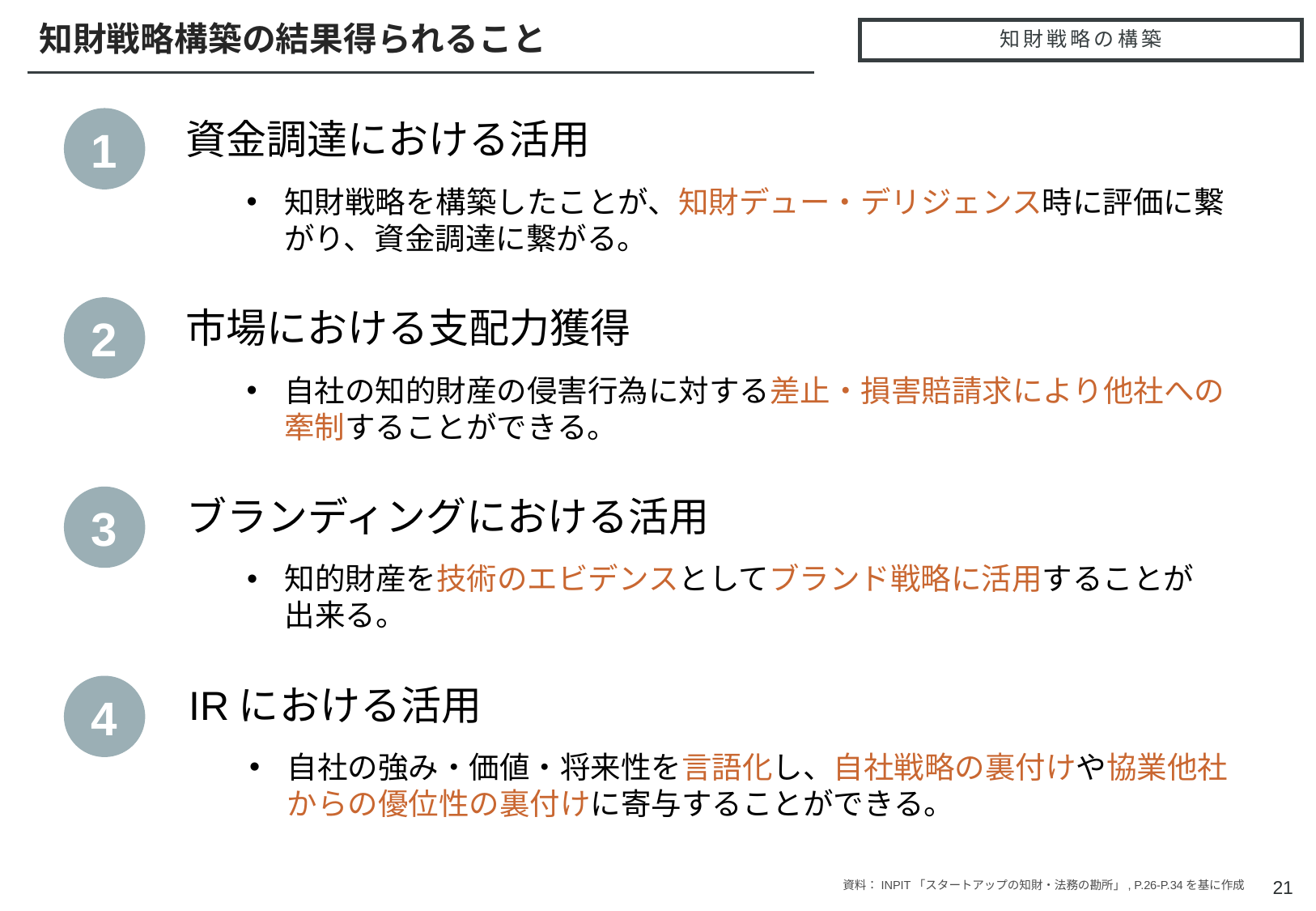

知財戦略構築の結果得られること
# 知財戦略の構築
1
資金調達における活用
知財戦略を構築したことが、知財デュー・デリジェンス時に評価に繋がり、資金調達に繋がる。
市場における支配力獲得
自社の知的財産の侵害行為に対する差止・損害賠請求により他社への
牽制することができる。
2
ブランディングにおける活用
知的財産を技術のエビデンスとしてブランド戦略に活用することが
出来る。
3
IRにおける活用
自社の強み・価値・将来性を言語化し、自社戦略の裏付けや協業他社からの優位性の裏付けに寄与することができる。
4
資料：INPIT「スタートアップの知財・法務の勘所」, P.26-P.34を基に作成
21